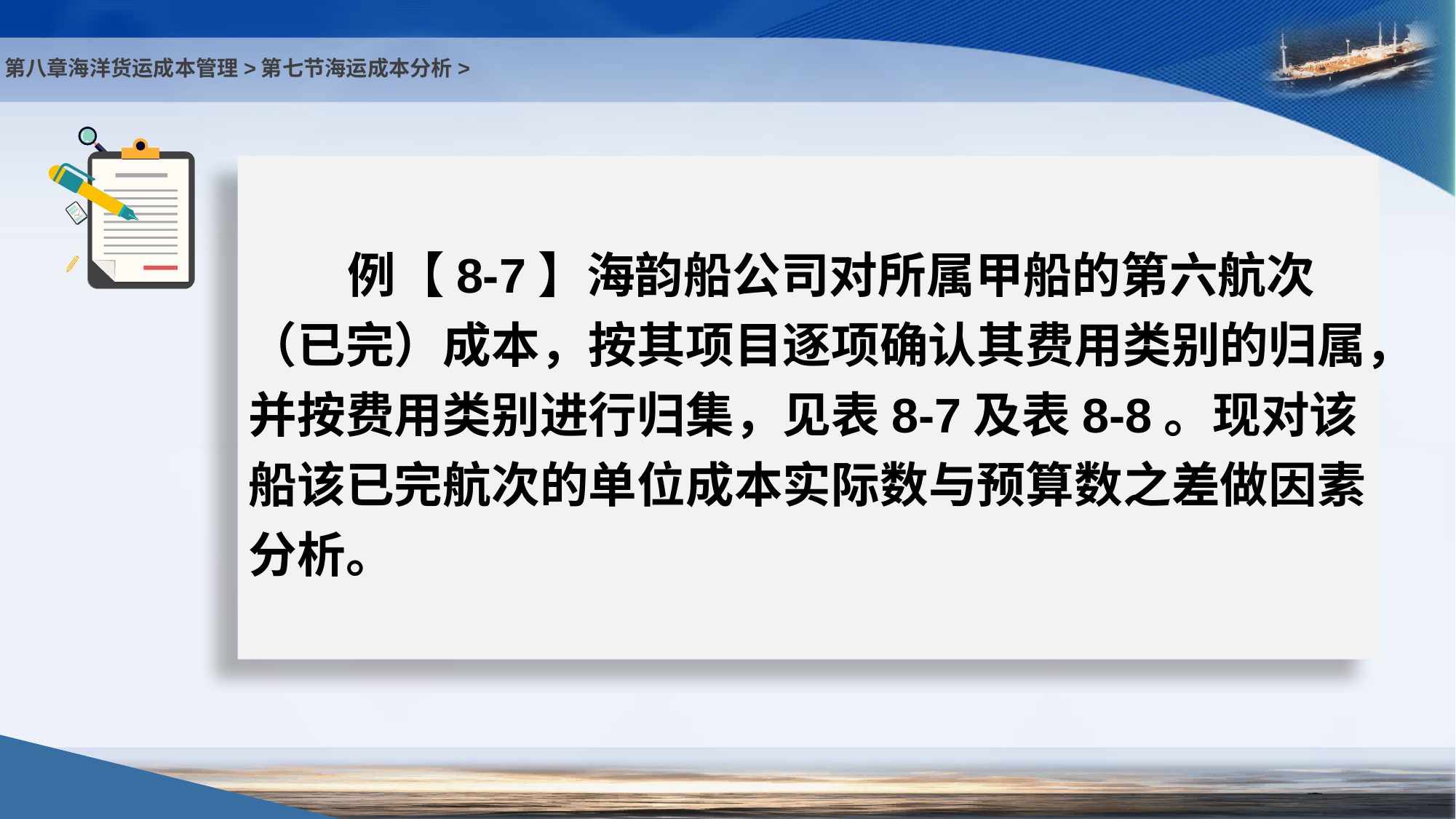

第八章海洋货运成本管理>第七节海运成本分析>
# 例【8-7】海韵船公司对所属甲船的第六航次（已完）成本，按其项目逐项确认其费用类别的归属，并按费用类别进行归集，见表8-7及表8-8。现对该船该已完航次的单位成本实际数与预算数之差做因素分析。